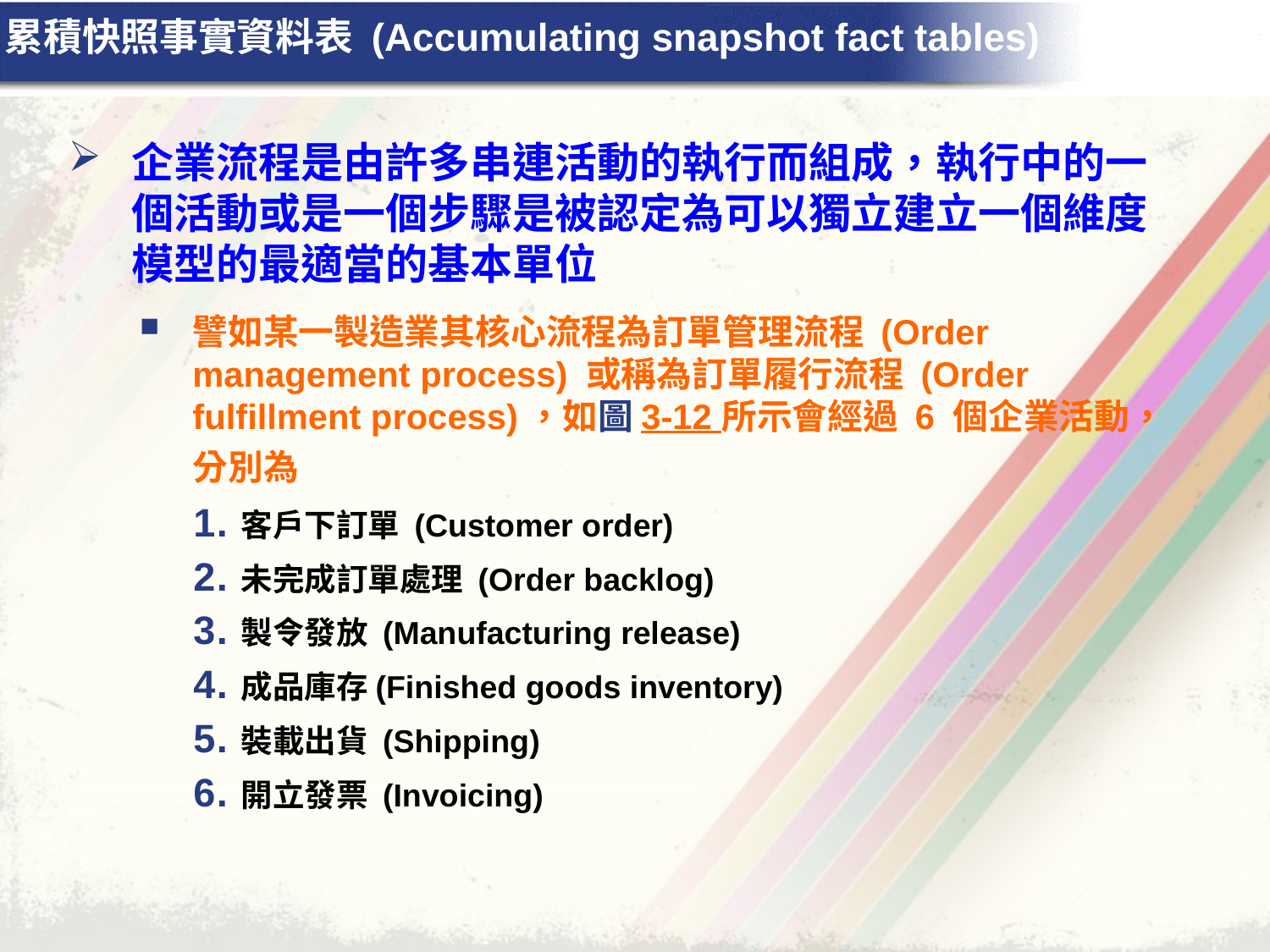

# 累積快照事實資料表 (Accumulating snapshot fact tables)
企業流程是由許多串連活動的執行而組成，執行中的一個活動或是一個步驟是被認定為可以獨立建立一個維度模型的最適當的基本單位
譬如某一製造業其核心流程為訂單管理流程 (Order management process) 或稱為訂單履行流程 (Order fulfillment process)，如圖 3-12 所示會經過 6 個企業活動，分別為
客戶下訂單 (Customer order)
未完成訂單處理 (Order backlog)
製令發放 (Manufacturing release)
成品庫存(Finished goods inventory)
裝載出貨 (Shipping)
開立發票 (Invoicing)